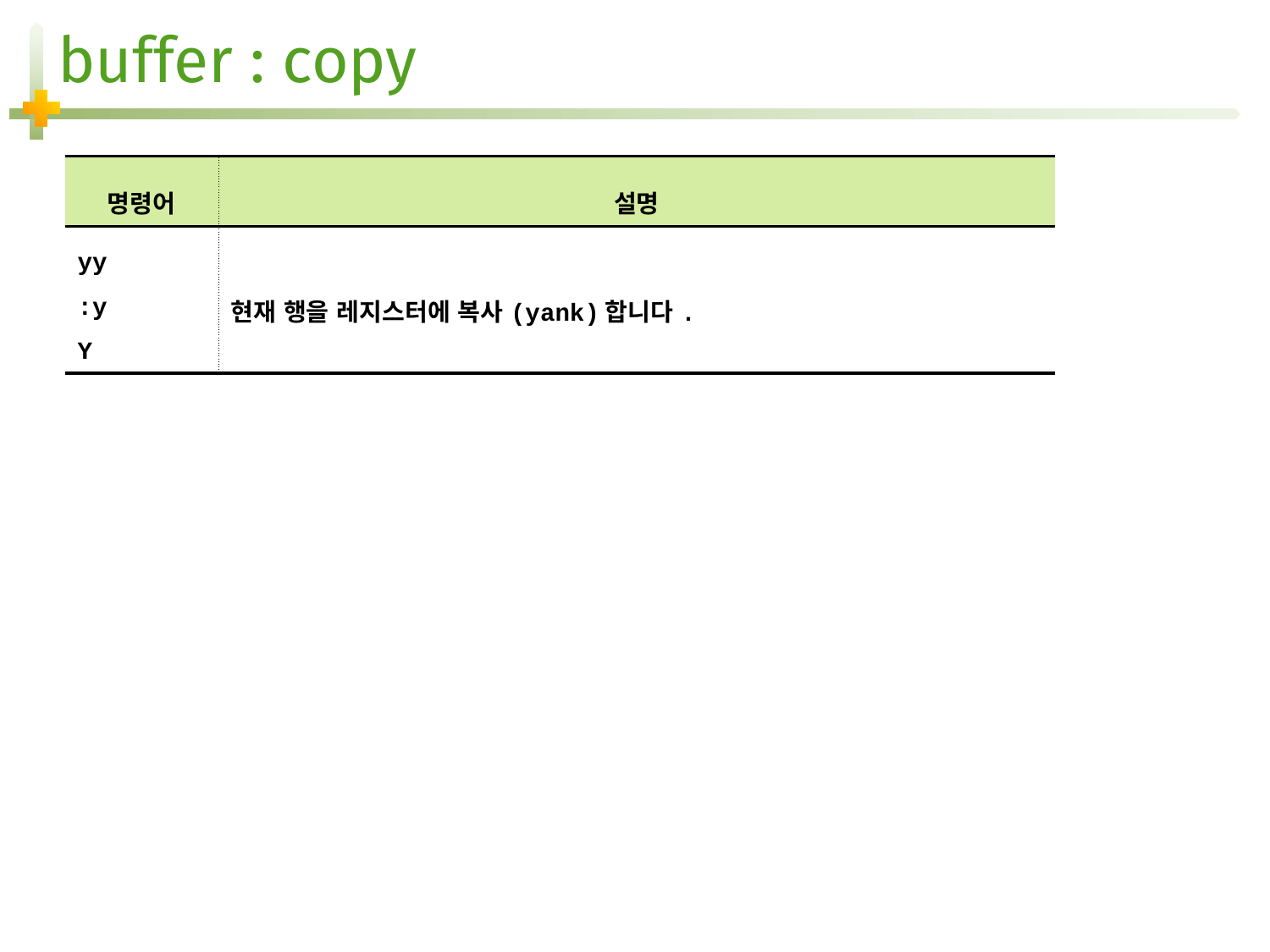

# buffer : copy
| 명령어 | 설명 |
| --- | --- |
| yy :y Y | 현재 행을 레지스터에 복사(yank)합니다. |